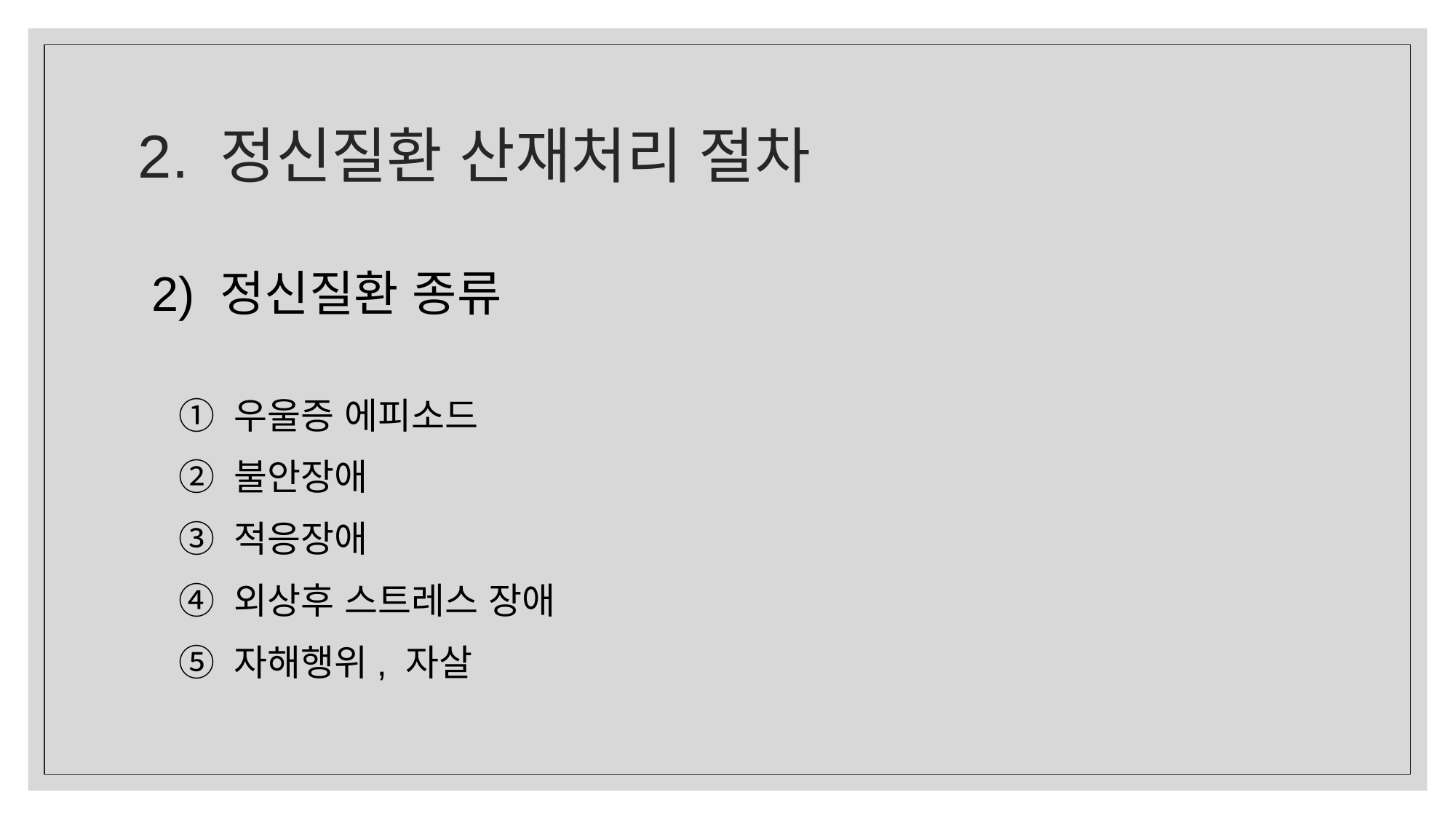

# 2. 정신질환 산재처리 절차
 2) 정신질환 종류

    ① 우울증 에피소드
    ② 불안장애
    ③ 적응장애
    ④ 외상후 스트레스 장애
    ⑤ 자해행위, 자살